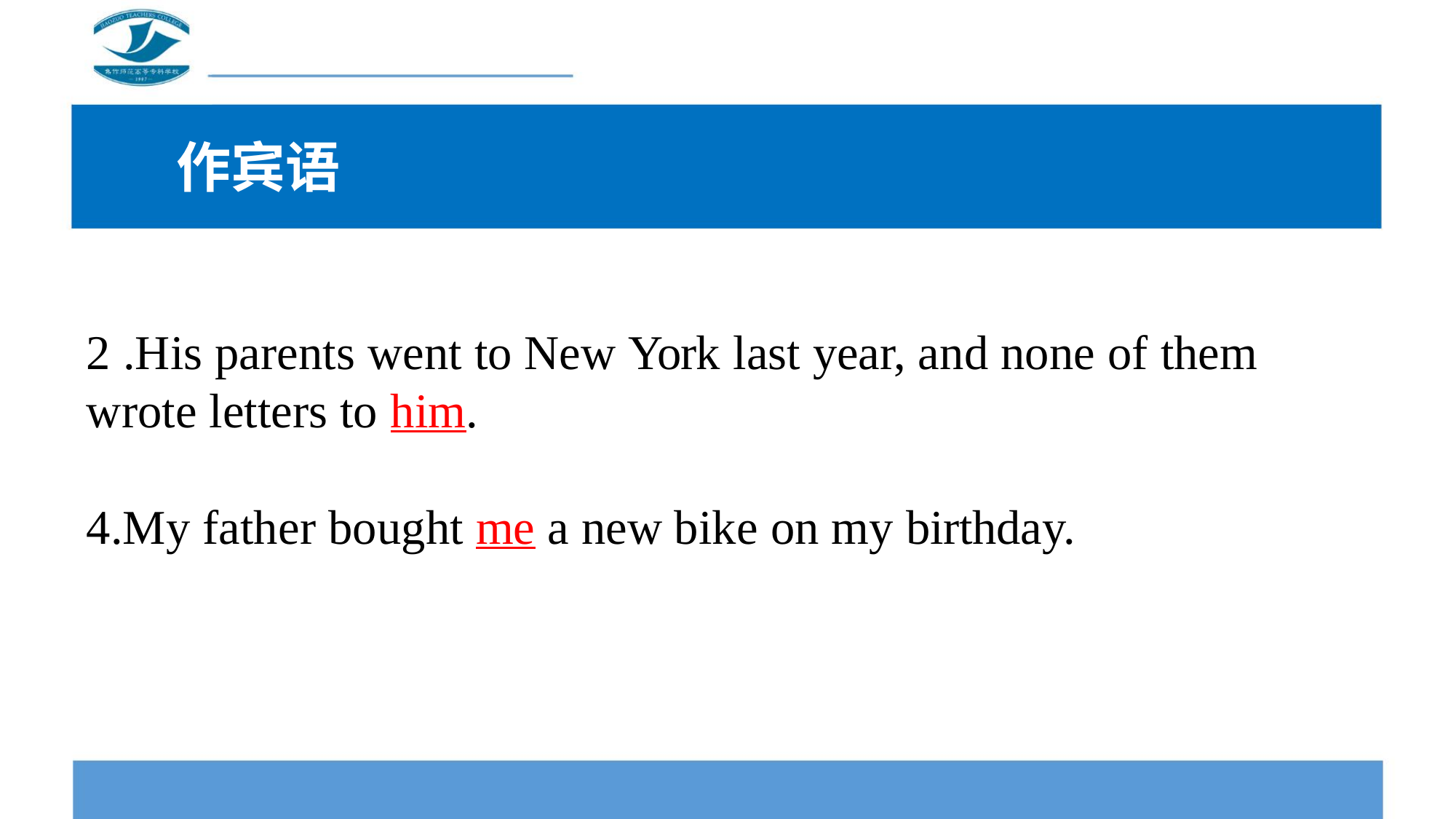

作宾语
2 .His parents went to New York last year, and none of them
wrote letters to him.
4.My father bought me a new bike on my birthday.